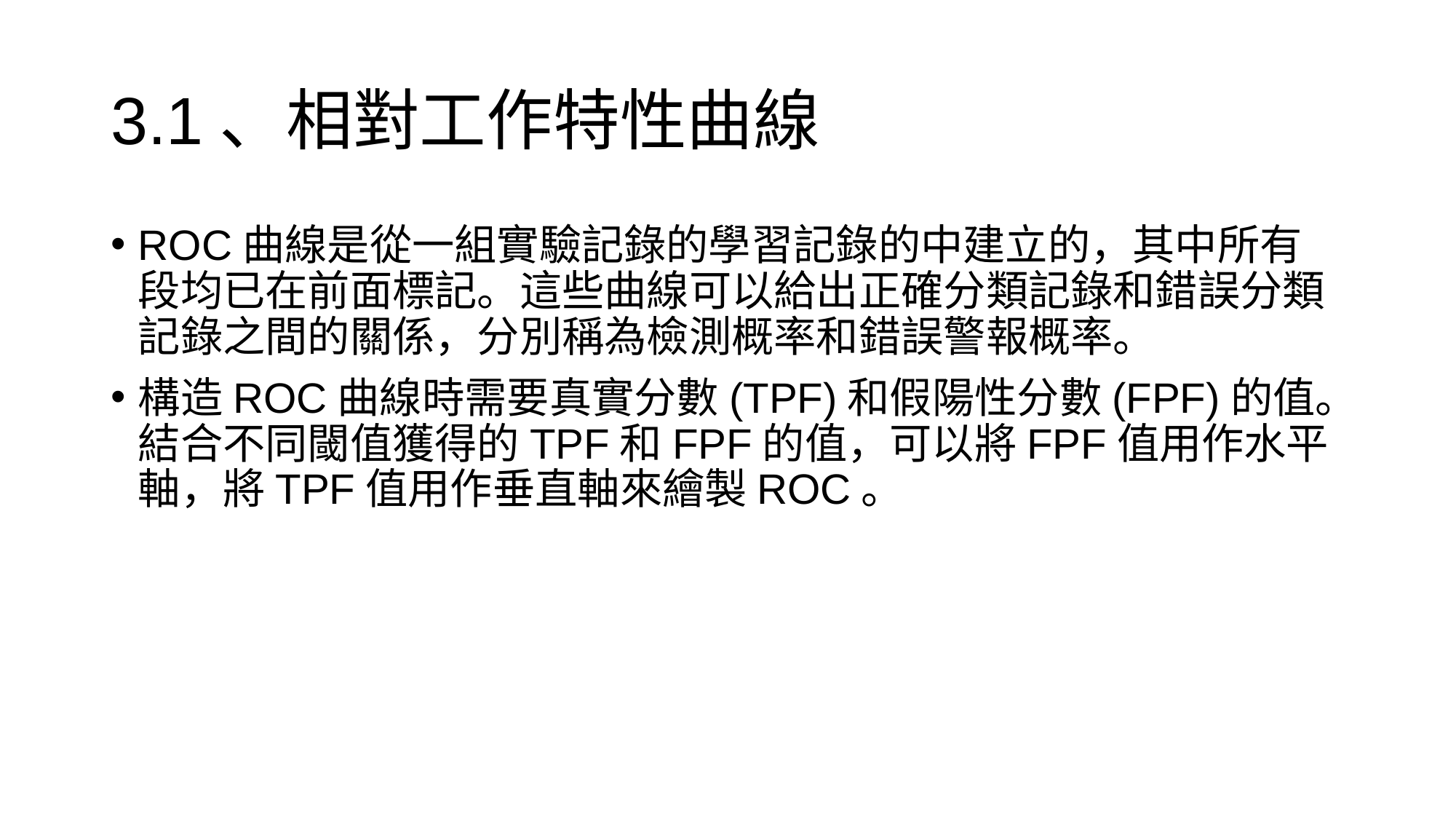

# 3.1、相對工作特性曲線
ROC曲線是從一組實驗記錄的學習記錄的中建立的，其中所有段均已在前面標記。這些曲線可以給出正確分類記錄和錯誤分類記錄之間的關係，分別稱為檢測概率和錯誤警報概率。
構造ROC曲線時需要真實分數(TPF)和假陽性分數(FPF)的值。結合不同閾值獲得的TPF和FPF的值，可以將FPF值用作水平軸，將TPF值用作垂直軸來繪製ROC。